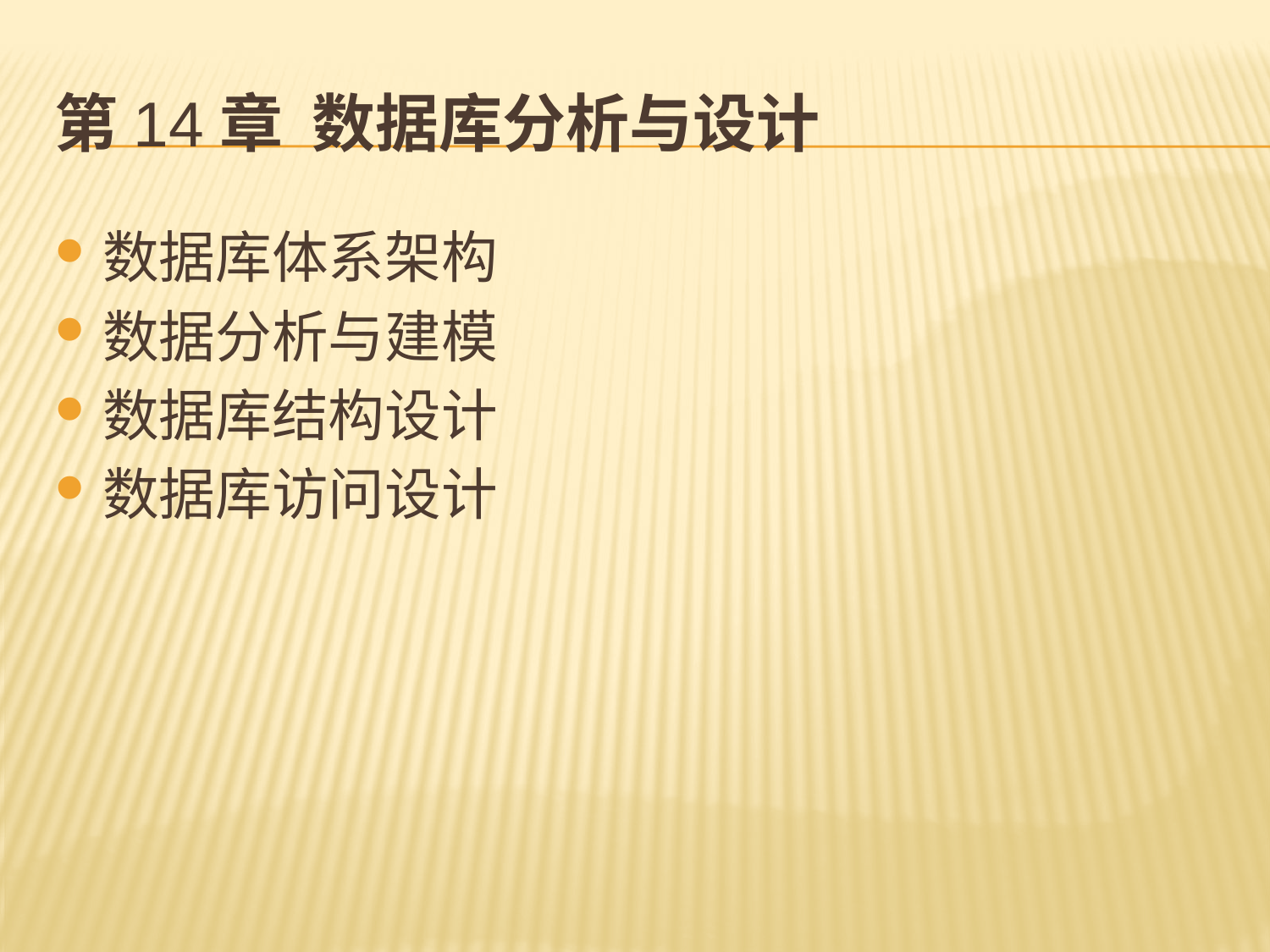

# 第14章  数据库分析与设计
数据库体系架构
数据分析与建模
数据库结构设计
数据库访问设计